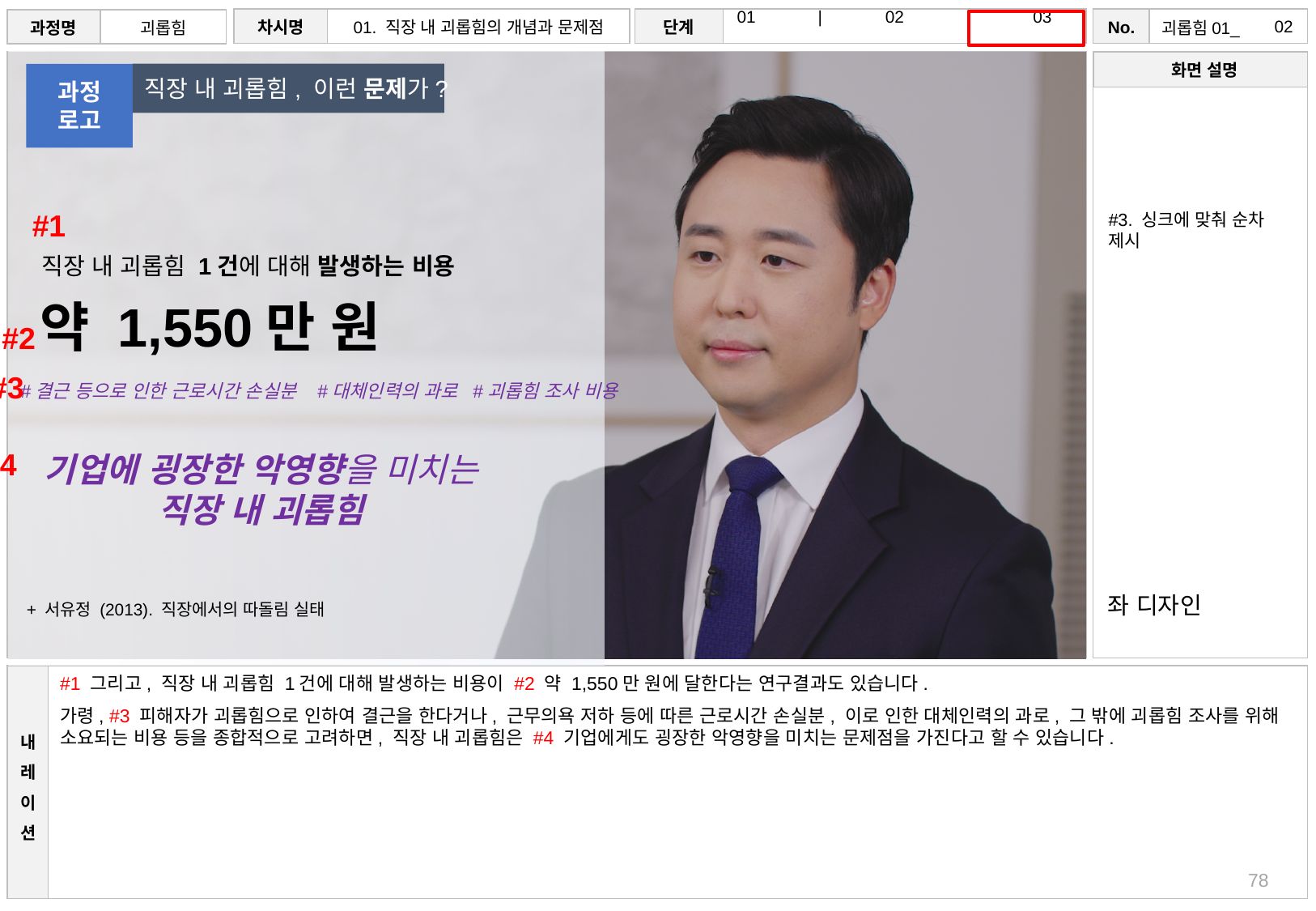

# 02
직장 내 괴롭힘, 이런 문제가?
과정
로고
#1
#3. 싱크에 맞춰 순차 제시
직장 내 괴롭힘 1건에 대해 발생하는 비용
약 1,550만 원
#2
#3
#결근 등으로 인한 근로시간 손실분   #대체인력의 과로  #괴롭힘 조사 비용
#4
기업에 굉장한 악영향을 미치는
직장 내 괴롭힘
좌 디자인
+ 서유정 (2013). 직장에서의 따돌림 실태
#1 그리고, 직장 내 괴롭힘 1건에 대해 발생하는 비용이 #2 약 1,550만 원에 달한다는 연구결과도 있습니다.
가령, #3 피해자가 괴롭힘으로 인하여 결근을 한다거나, 근무의욕 저하 등에 따른 근로시간 손실분, 이로 인한 대체인력의 과로, 그 밖에 괴롭힘 조사를 위해 소요되는 비용 등을 종합적으로 고려하면, 직장 내 괴롭힘은 #4 기업에게도 굉장한 악영향을 미치는 문제점을 가진다고 할 수 있습니다.

78